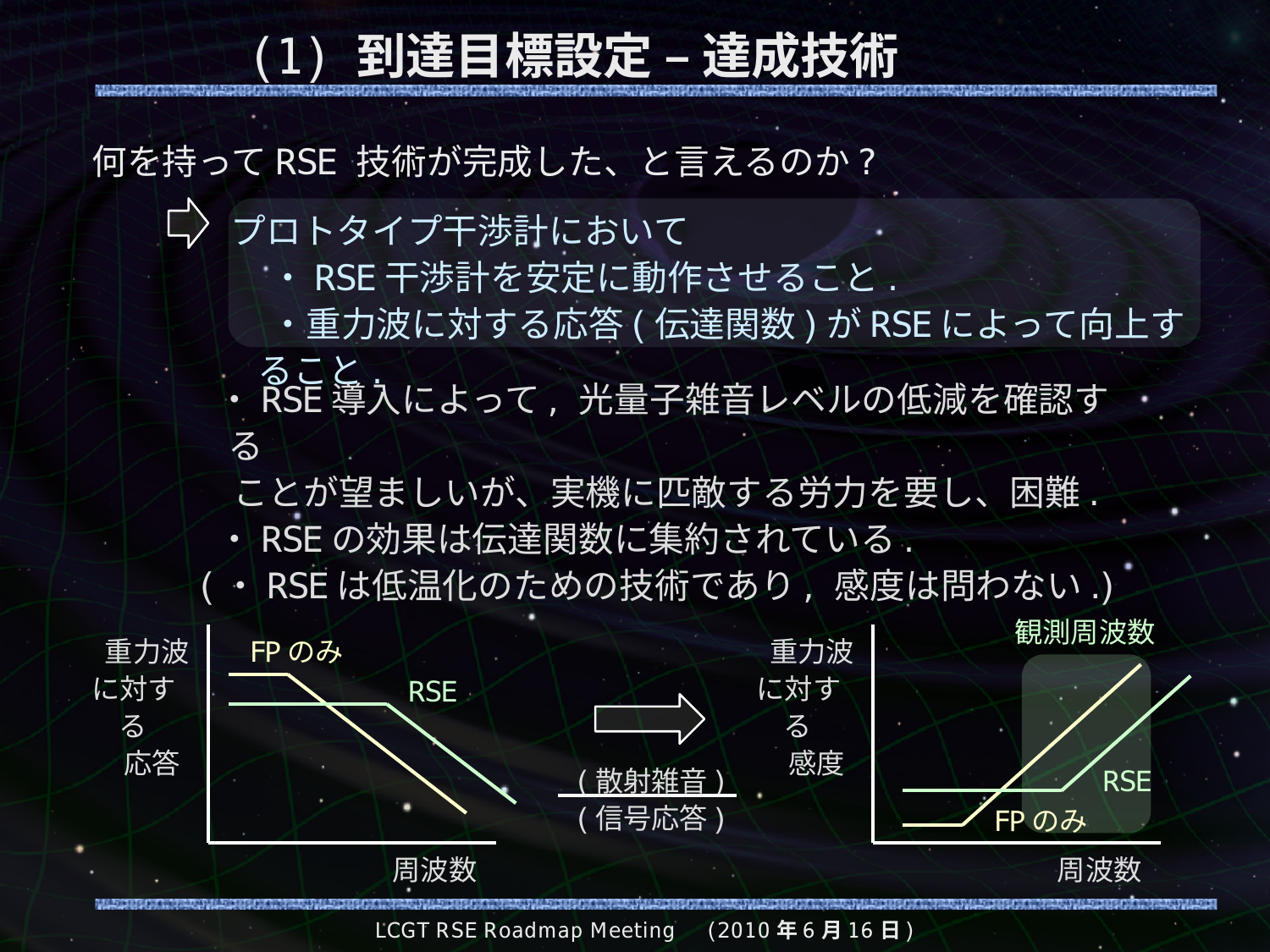

# (1) 到達目標設定 – 達成技術
何を持ってRSE 技術が完成した、と言えるのか?

プロトタイプ干渉計において
    ・RSE干渉計を安定に動作させること.
    ・重力波に対する応答(伝達関数)がRSEによって向上すること.

 ・RSE導入によって, 光量子雑音レベルの低減を確認する
   ことが望ましいが、実機に匹敵する労力を要し、困難.
 ・RSEの効果は伝達関数に集約されている.
(・RSEは低温化のための技術であり, 感度は問わない.)
観測周波数
 重力波
に対する
    応答
 周波数
FPのみ
 重力波
に対する
    感度

 RSE

(散射雑音)
(信号応答)
 RSE
FPのみ
 周波数
LCGT RSE Roadmap Meeting　(2010年6月16日)